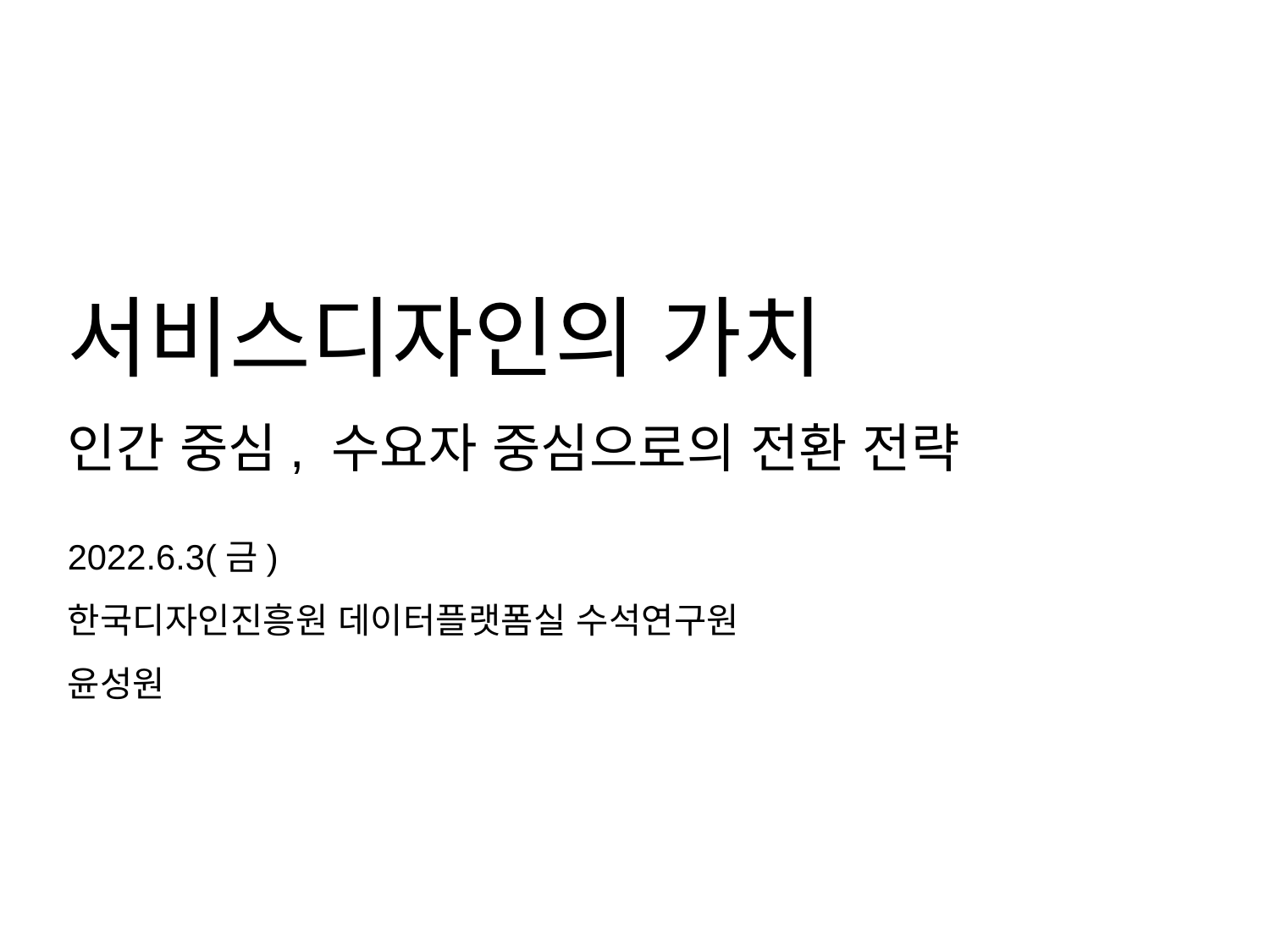

서비스디자인의 가치
인간 중심, 수요자 중심으로의 전환 전략
2022.6.3(금)
한국디자인진흥원 데이터플랫폼실 수석연구원
윤성원